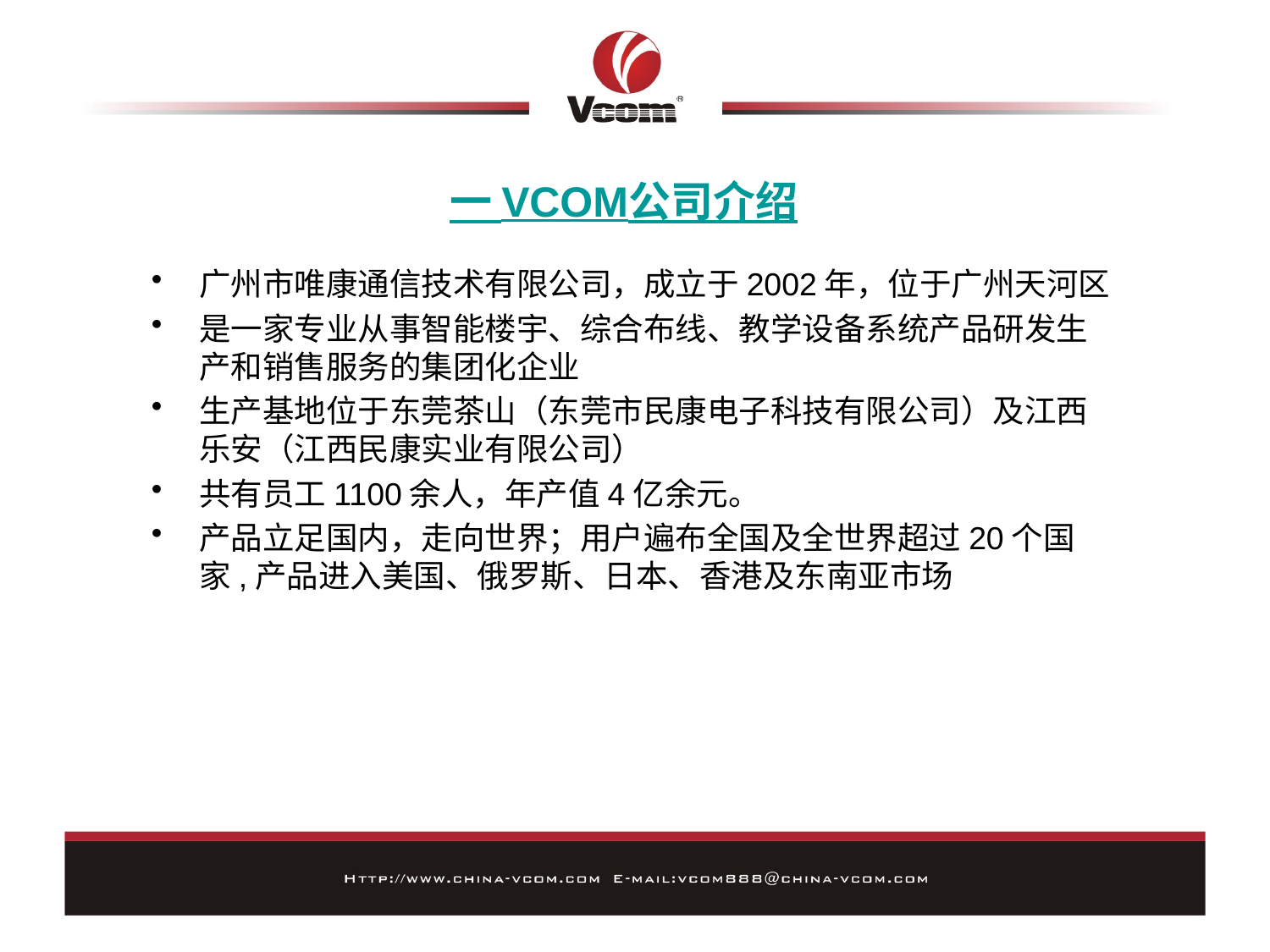

一 VCOM公司介绍
广州市唯康通信技术有限公司，成立于2002年，位于广州天河区
是一家专业从事智能楼宇、综合布线、教学设备系统产品研发生产和销售服务的集团化企业
生产基地位于东莞茶山（东莞市民康电子科技有限公司）及江西乐安（江西民康实业有限公司）
共有员工1100余人，年产值4亿余元。
产品立足国内，走向世界；用户遍布全国及全世界超过20个国家,产品进入美国、俄罗斯、日本、香港及东南亚市场